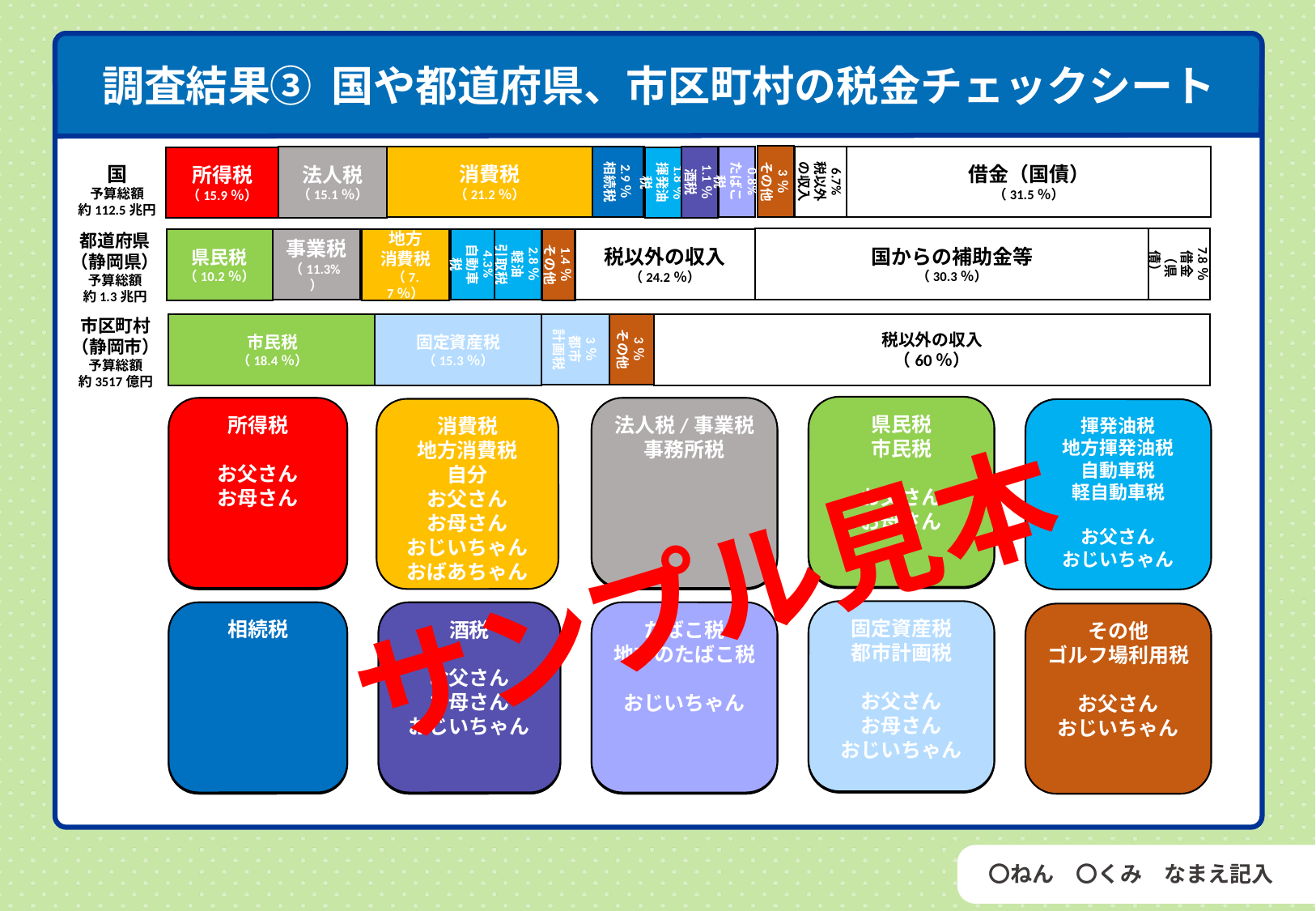

調査結果③  国や都道府県、市区町村の税金チェックシート

3％
その他
消費税
（21.2％）
2.9％
相続税
0.8%
たばこ税
6.7%
税以外の収入
借金（国債）
（31.5％）
法人税
（15.1％）
1.1％
酒税
所得税
（15.9％）
1.8％
揮発油税
国
予算総額
約112.5兆円
調べ方
都道府県
（静岡県）
予算総額
約1.3兆円
7.8％借金
（県債）
国からの補助金等
（30.3％）
税以外の収入
（24.2％）
事業税
（11.3%）
4.3%
自動車税
2.8％
軽油
引取税
地方
消費税
（7.7％）
県民税
（10.2％）
1.4％
その他
市区町村
（静岡市）
予算総額
約3517億円
3％
都市
計画税
3％
その他
市民税
（18.4％）
固定資産税
（15.3％）
税以外の収入
（60％）
県民税
市民税

お父さん
お母さん
所得税

お父さん
お母さん
法人税/事業税
事務所税

消費税
地方消費税
自分
お父さん
お母さん
おじいちゃん
おばあちゃん
所得税

揮発油税
地方揮発油税
自動車税
軽自動車税

お父さん
おじいちゃん
調べ方
サンプル見本
固定資産税
都市計画税

お父さん
お母さん
おじいちゃん
相続税
酒税

お父さん
お母さん
おじいちゃん
たばこ税
地方のたばこ税

おじいちゃん

その他
ゴルフ場利用税

お父さん
おじいちゃん
調べ方

〇ねん　〇くみ　なまえ記入